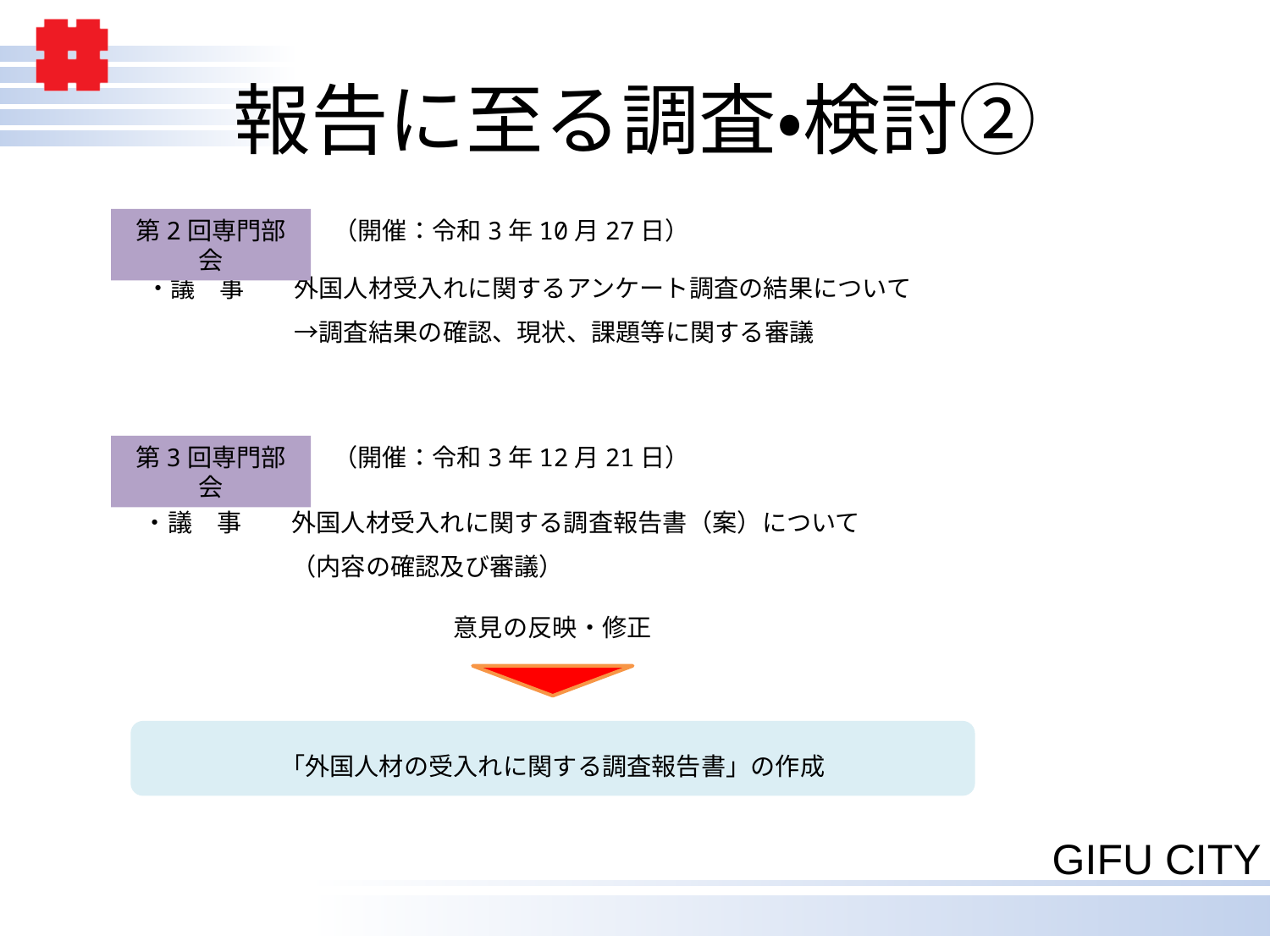

# 報告に至る調査・検討②
第2回専門部会
（開催：令和3年10月27日）
・議　事　　外国人材受入れに関するアンケート調査の結果について
　　　　　　→調査結果の確認、現状、課題等に関する審議
第3回専門部会
（開催：令和3年12月21日）
・議　事　　外国人材受入れに関する調査報告書（案）について
　　　　　　（内容の確認及び審議）
意見の反映・修正

「外国人材の受入れに関する調査報告書」の作成
4